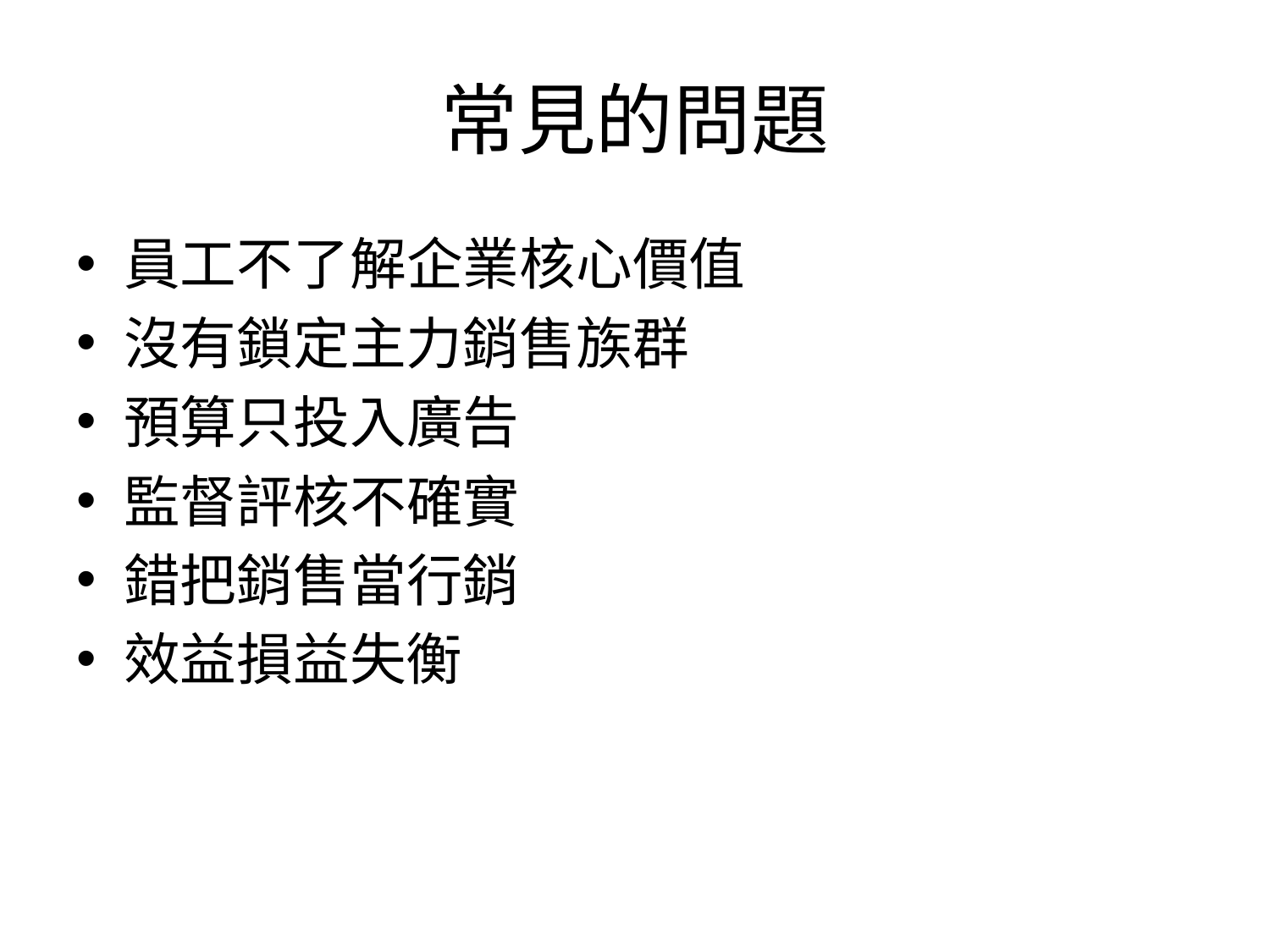

# 常見的問題
員工不了解企業核心價值
沒有鎖定主力銷售族群
預算只投入廣告
監督評核不確實
錯把銷售當行銷
效益損益失衡